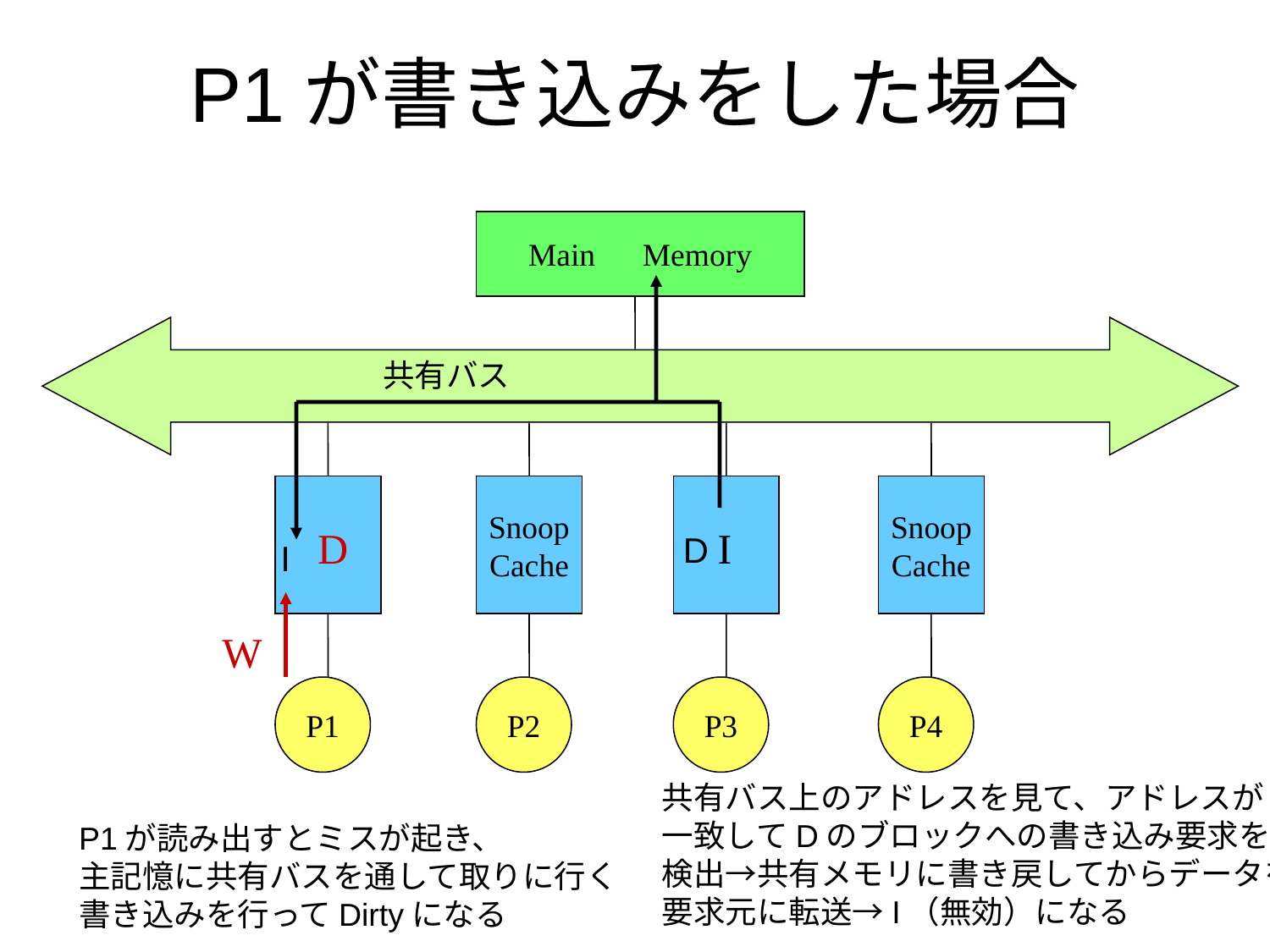

P1が書き込みをした場合
Main　Memory

共有バス

Snoop
Cache

P2

P3

Snoop
Cache

P4

D
I
D
I

W

P1
共有バス上のアドレスを見て、アドレスが
一致してDのブロックへの書き込み要求を
検出→共有メモリに書き戻してからデータを
要求元に転送→I（無効）になる
P1が読み出すとミスが起き、
主記憶に共有バスを通して取りに行く
書き込みを行ってDirtyになる